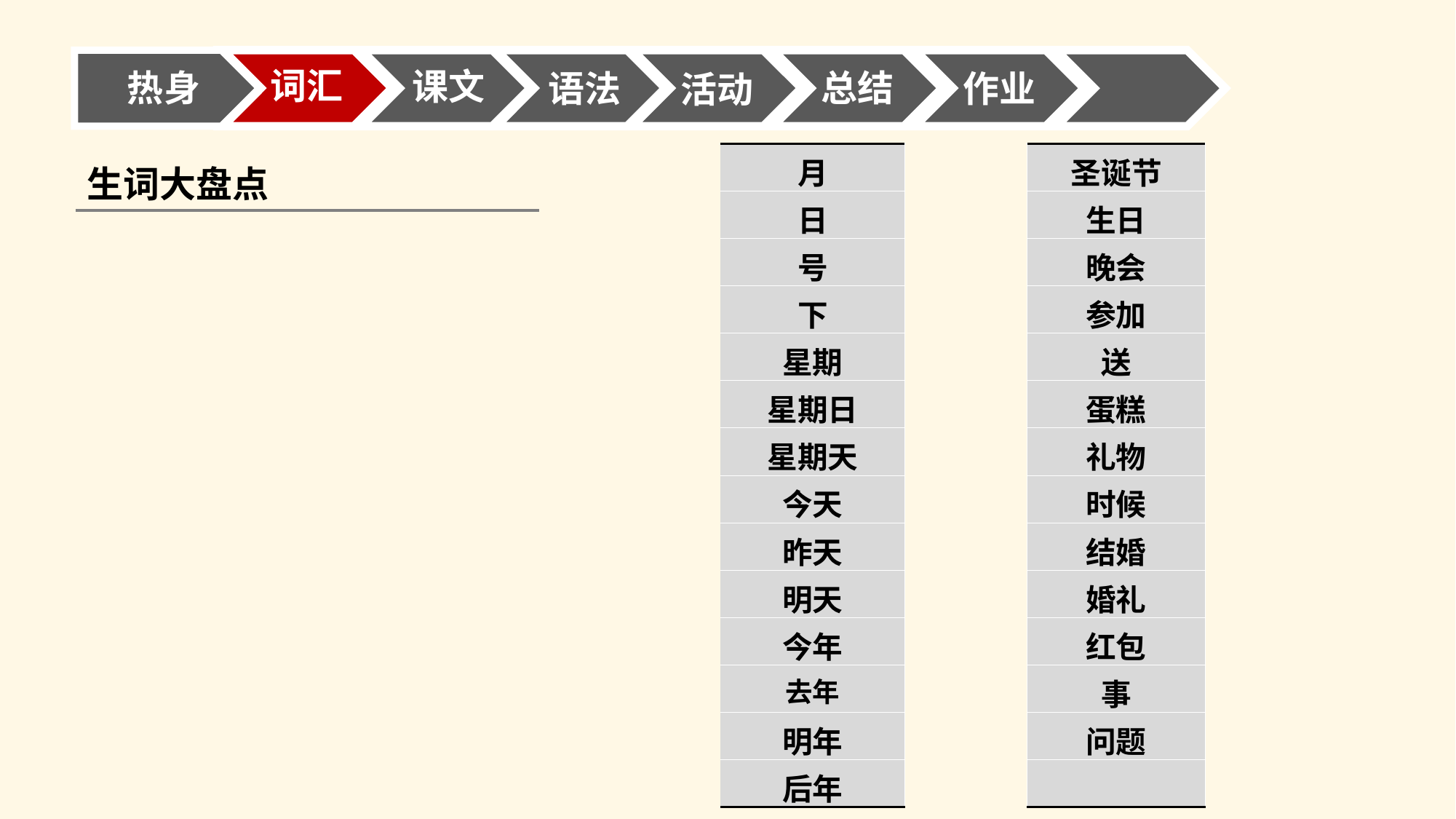

词汇
课文
热身
总结
语法
作业
活动
| 月 |
| --- |
| 日 |
| 号 |
| 下 |
| 星期 |
| 星期日 |
| 星期天 |
| 今天 |
| 昨天 |
| 明天 |
| 今年 |
| 去年 |
| 明年 |
| 后年 |
| 圣诞节 |
| --- |
| 生日 |
| 晚会 |
| 参加 |
| 送 |
| 蛋糕 |
| 礼物 |
| 时候 |
| 结婚 |
| 婚礼 |
| 红包 |
| 事 |
| 问题 |
|  |
生词大盘点